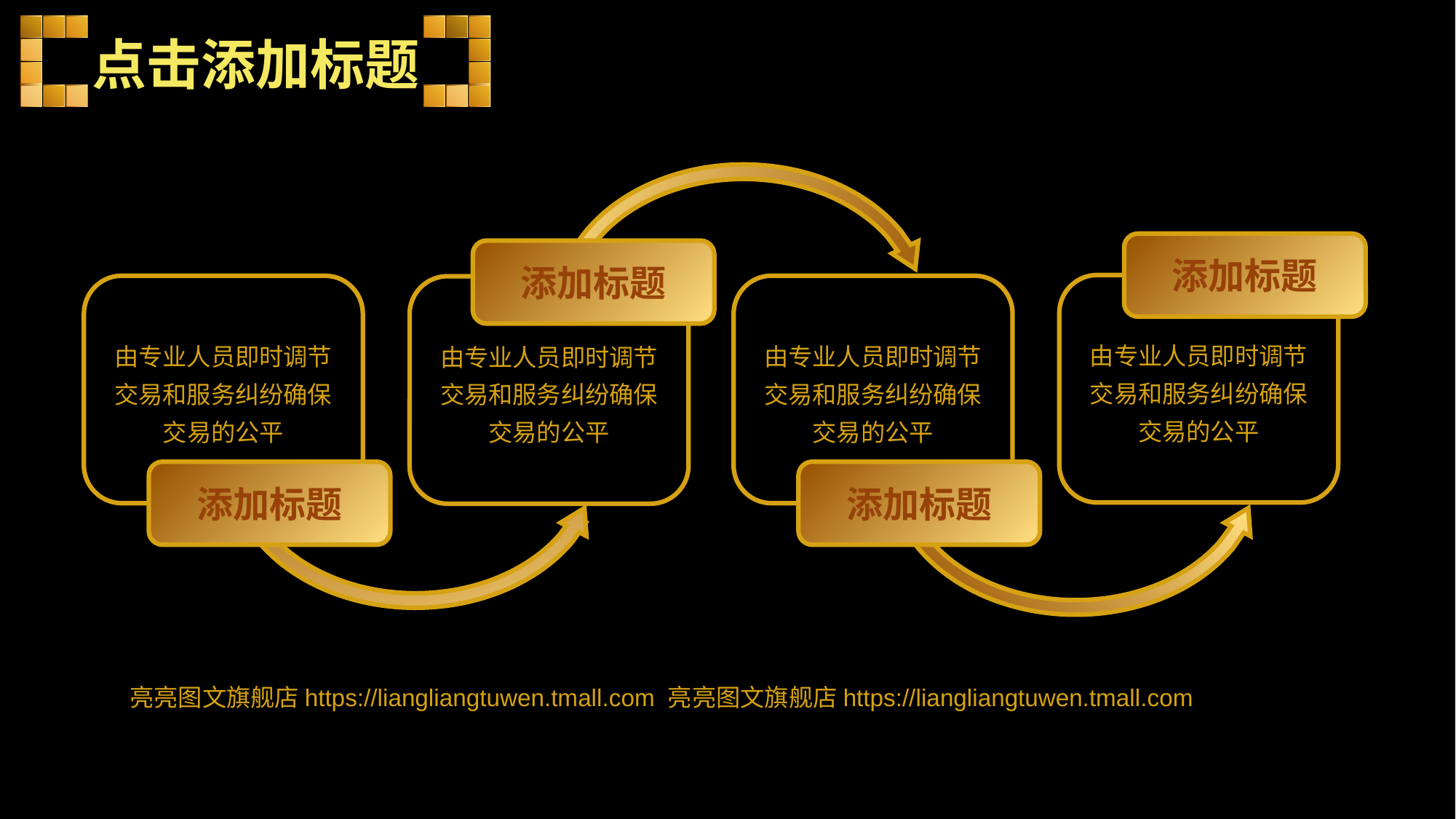

点击添加标题

添加标题
添加标题
由专业人员即时调节交易和服务纠纷确保交易的公平
由专业人员即时调节交易和服务纠纷确保交易的公平
由专业人员即时调节交易和服务纠纷确保交易的公平
由专业人员即时调节交易和服务纠纷确保交易的公平

添加标题
添加标题

 亮亮图文旗舰店https://liangliangtuwen.tmall.com 亮亮图文旗舰店https://liangliangtuwen.tmall.com